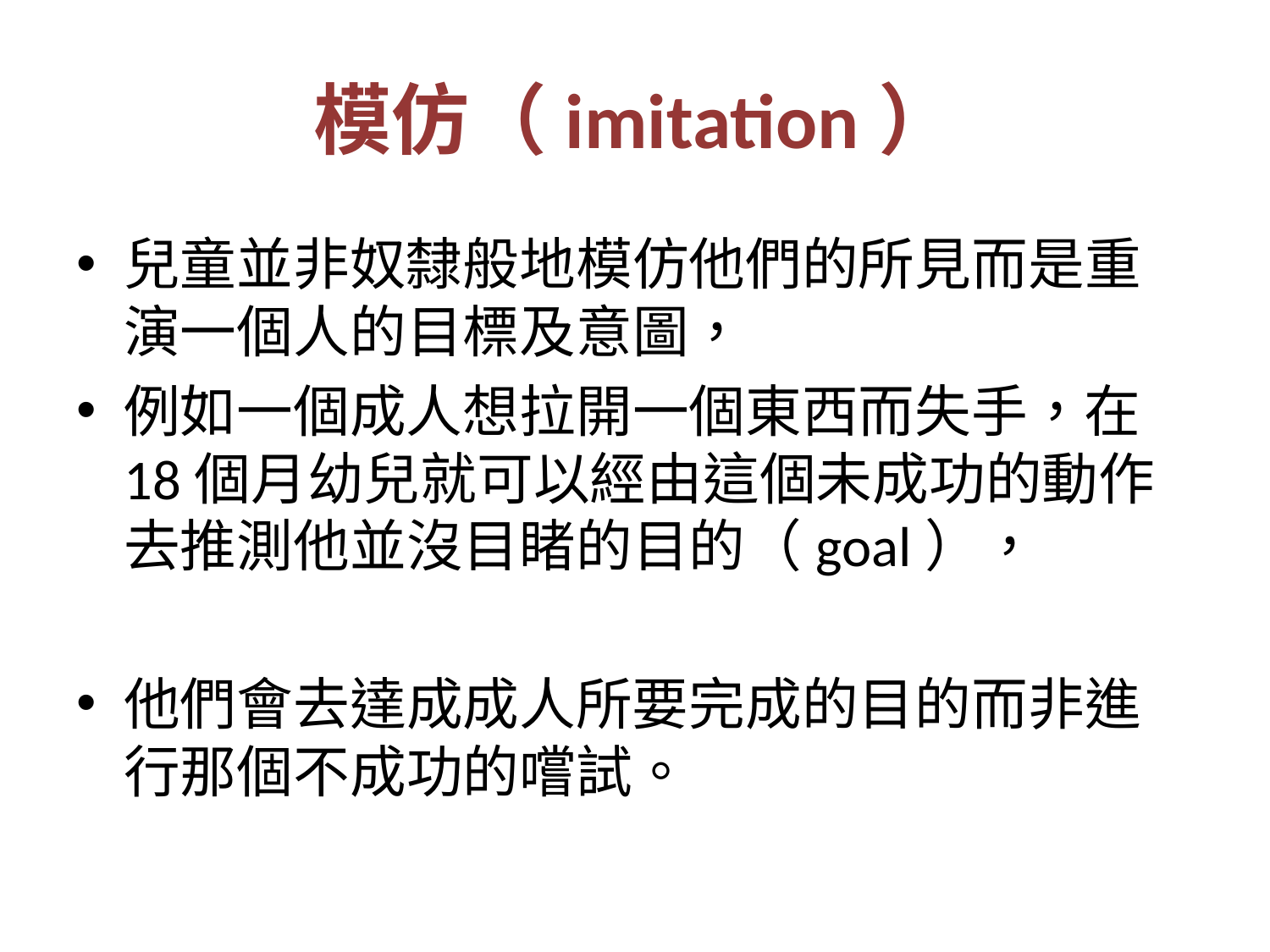

# 模仿（imitation）
兒童並非奴隸般地模仿他們的所見而是重演一個人的目標及意圖，
例如一個成人想拉開一個東西而失手，在18個月幼兒就可以經由這個未成功的動作去推測他並沒目睹的目的（goal），

他們會去達成成人所要完成的目的而非進行那個不成功的嚐試。